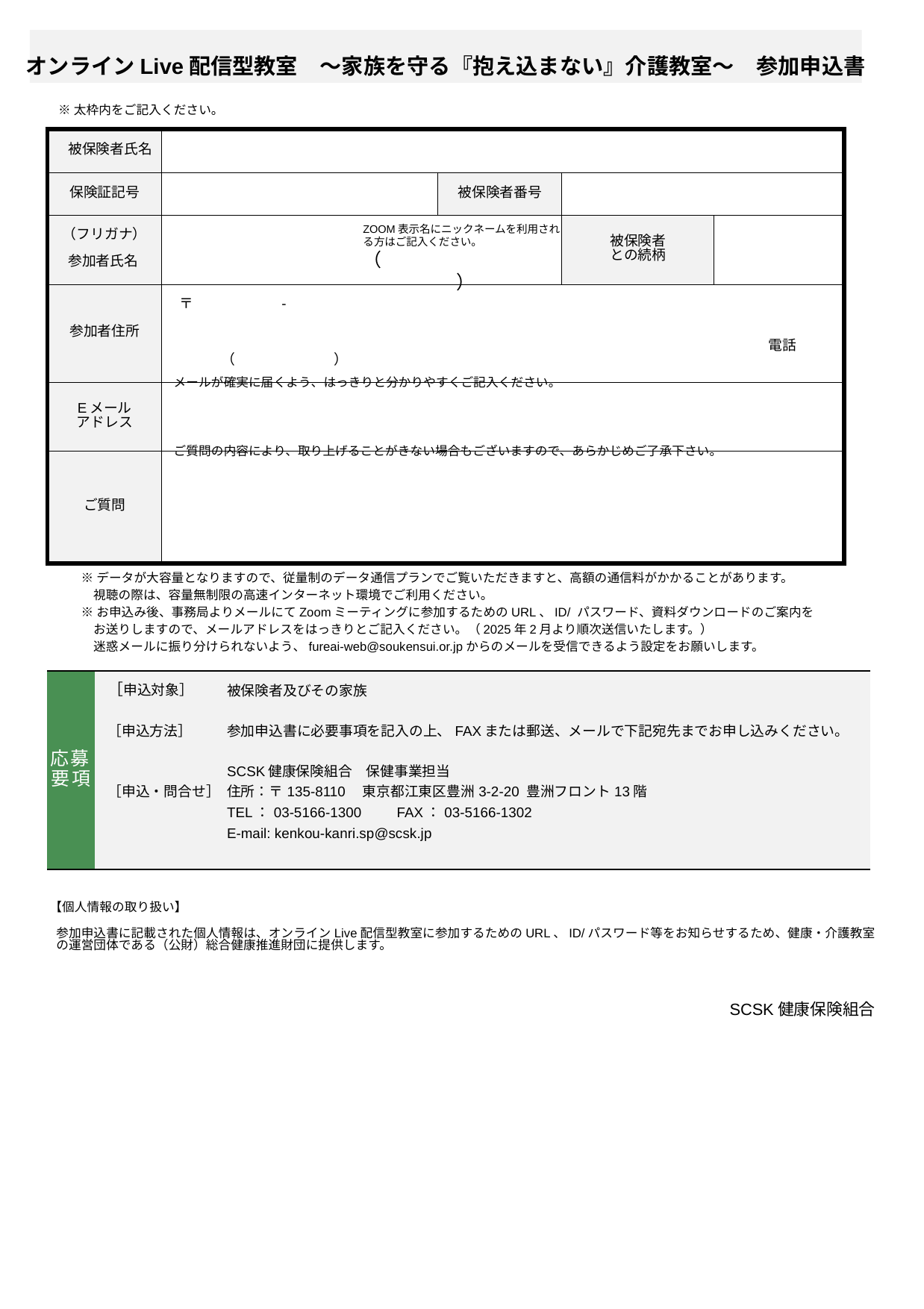

オンラインLive配信型教室　～家族を守る『抱え込まない』介護教室～　参加申込書

※太枠内をご記入ください。
| 被保険者氏名 |  |  |  |  |
| --- | --- | --- | --- | --- |
| 保険証記号 |  | 被保険者番号 |  |  |
| （フリガナ） 参加者氏名 |  |  | 被保険者 との続柄 |  |
| 参加者住所 | 〒　　　　　　- 　　　　　　　　　　　　　　　　　　　　　　　　　　　　　　　　　　　　　　　　　　電話　　　　　　（　　　　　　　） |  |  |  |
| Eメール アドレス |  |  |  |  |
| ご質問 |  |  |  |  |
ZOOM表示名にニックネームを利用される方はご記入ください。
（　　　　　　　　　　　　　　）
メールが確実に届くよう、はっきりと分かりやすくご記入ください。

ご質問の内容により、取り上げることがきない場合もございますので、あらかじめご了承下さい。

※データが大容量となりますので、従量制のデータ通信プランでご覧いただきますと、高額の通信料がかかることがあります。
　視聴の際は、容量無制限の高速インターネット環境でご利用ください。
※お申込み後、事務局よりメールにてZoomミーティングに参加するためのURL、ID/ パスワード、資料ダウンロードのご案内を
　お送りしますので、メールアドレスをはっきりとご記入ください。（2025年2月より順次送信いたします。）
　迷惑メールに振り分けられないよう、fureai-web@soukensui.or.jpからのメールを受信できるよう設定をお願いします。

| 応募要項 | ［申込対象］ ［申込方法］   ［申込・問合せ］ | 被保険者及びその家族 参加申込書に必要事項を記入の上、FAXまたは郵送、メールで下記宛先までお申し込みください。 SCSK健康保険組合　保健事業担当 住所：〒135-8110　東京都江東区豊洲3-2-20 豊洲フロント13階 TEL：03-5166-1300　　FAX：03-5166-1302　　　　　　　　 　 E-mail: kenkou-kanri.sp@scsk.jp |
| --- | --- | --- |

　　　　　【個人情報の取り扱い】

　　　　　　　　参加申込書に記載された個人情報は、オンラインLive配信型教室に参加するためのURL、ID/パスワード等をお知らせするため、健康・介護教室
　　　　　　　　の運営団体である（公財）総合健康推進財団に提供します。
SCSK健康保険組合